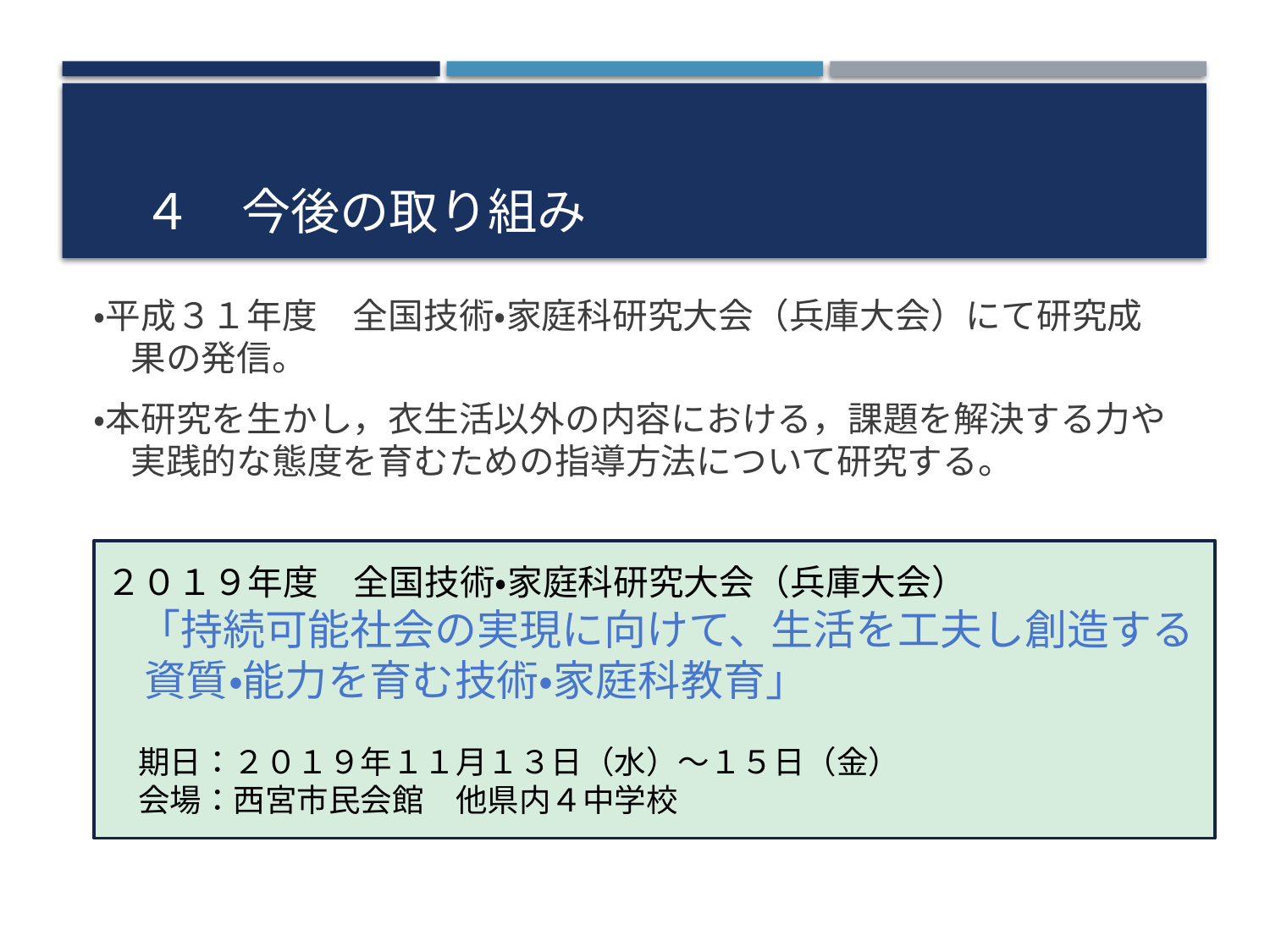

# ４　今後の取り組み
・平成３１年度　全国技術・家庭科研究大会（兵庫大会）にて研究成果の発信。
・本研究を生かし，衣生活以外の内容における，課題を解決する力や実践的な態度を育むための指導方法について研究する。
２０１９年度　全国技術・家庭科研究大会（兵庫大会）
　「持続可能社会の実現に向けて、生活を工夫し創造する資質・能力を育む技術・家庭科教育」

　期日：２０１９年１１月１３日（水）～１５日（金）
　会場：西宮市民会館　他県内４中学校